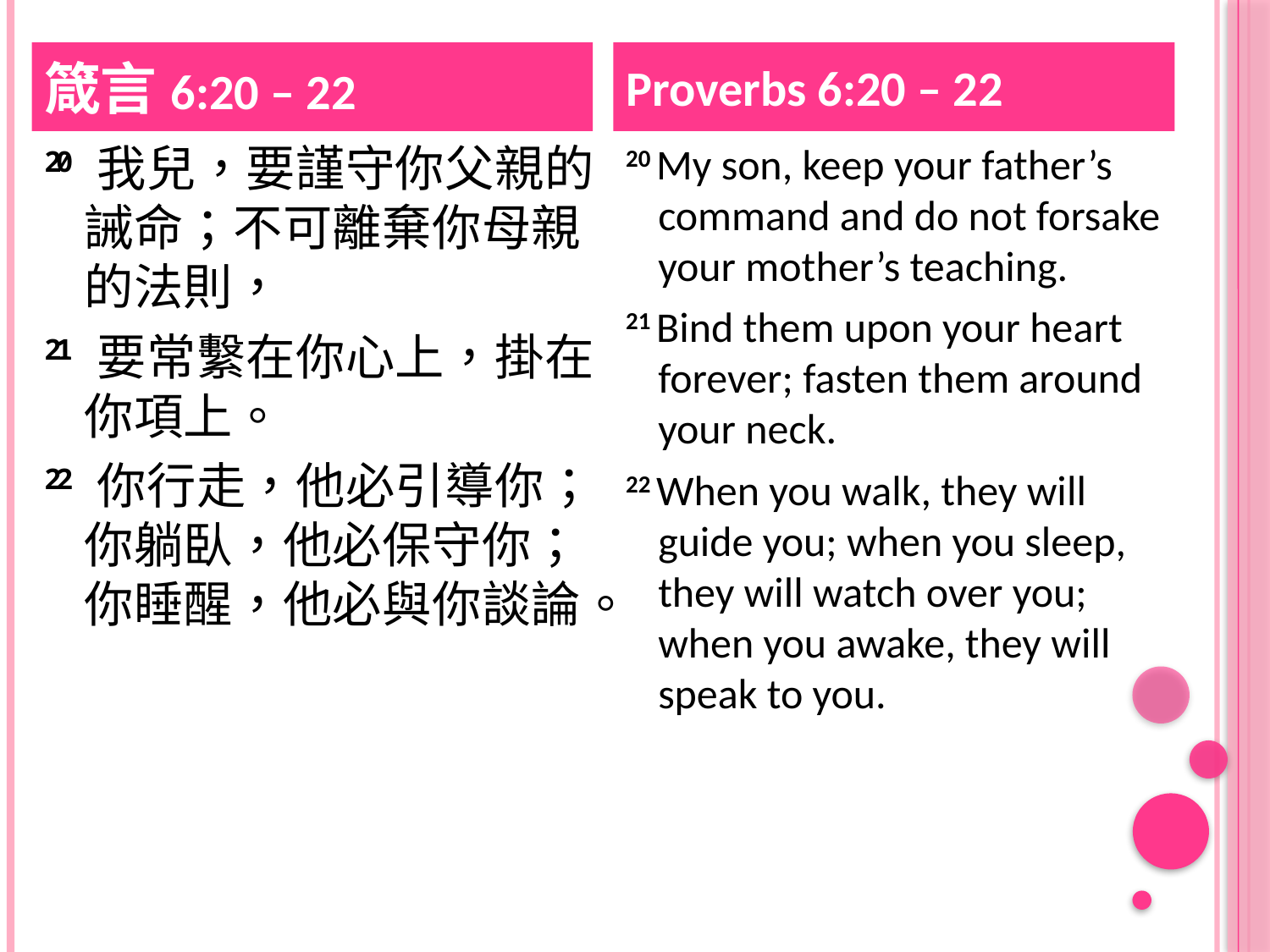

箴言6:20 – 22
Proverbs 6:20 – 22
20 我 兒 ， 要 謹 守 你 父 親 的 誡 命 ； 不 可 離 棄 你 母 親 的 法 則 ，
21 要 常 繫 在 你 心 上 ， 掛 在 你 項 上 。
22 你 行 走 ， 他 必 引 導 你 ； 你 躺 臥 ， 他 必 保 守 你 ； 你 睡 醒 ， 他 必 與 你 談 論 。
20 My son, keep your father’s command and do not forsake your mother’s teaching.
21 Bind them upon your heart forever; fasten them around your neck.
22 When you walk, they will guide you; when you sleep, they will watch over you; when you awake, they will speak to you.